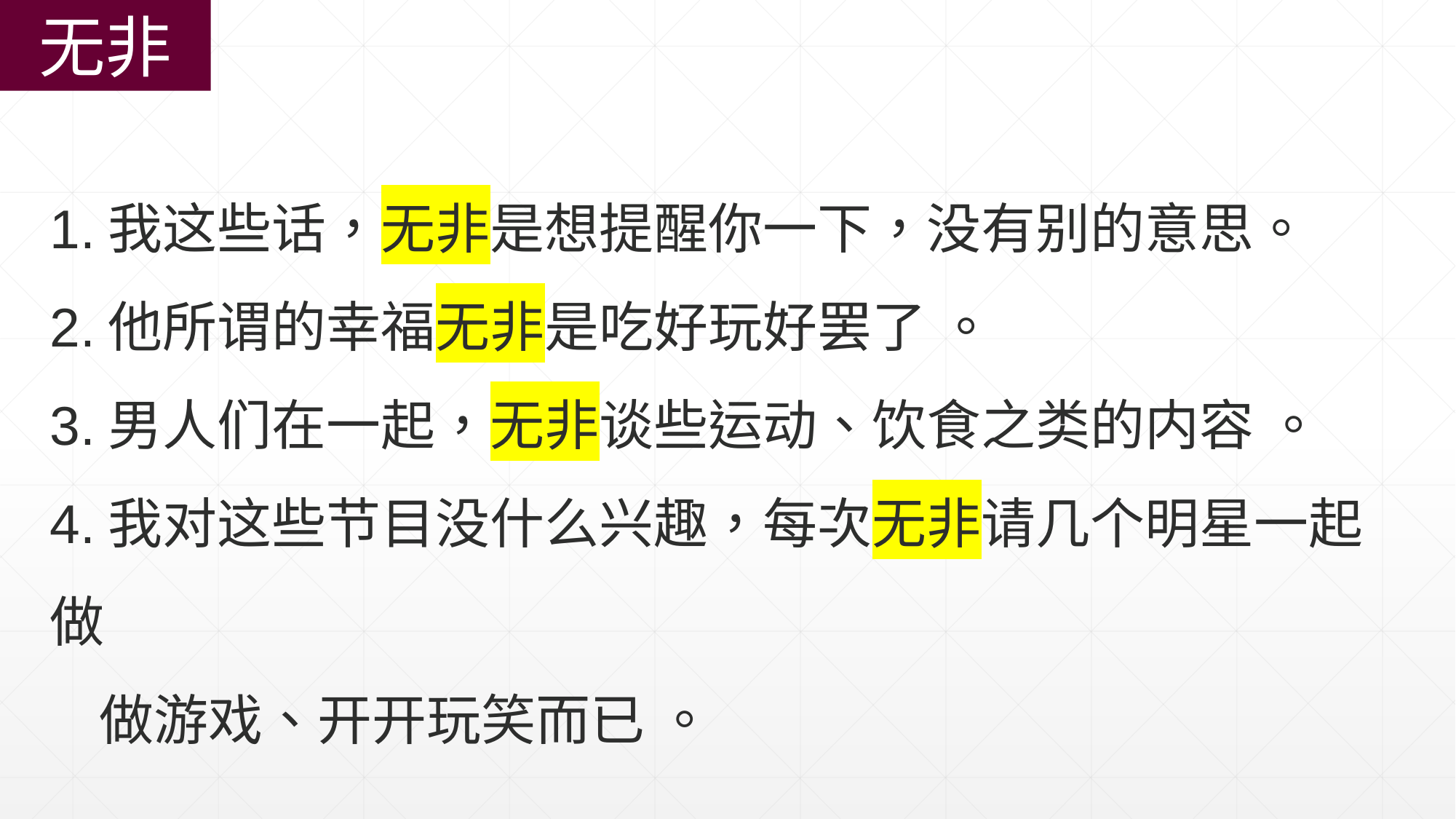

无非
1.我这些话，无非是想提醒你一下，没有别的意思。
2.他所谓的幸福无非是吃好玩好罢了 。
3.男人们在一起，无非谈些运动、饮食之类的内容 。
4.我对这些节目没什么兴趣，每次无非请几个明星一起做
   做游戏、开开玩笑而已 。